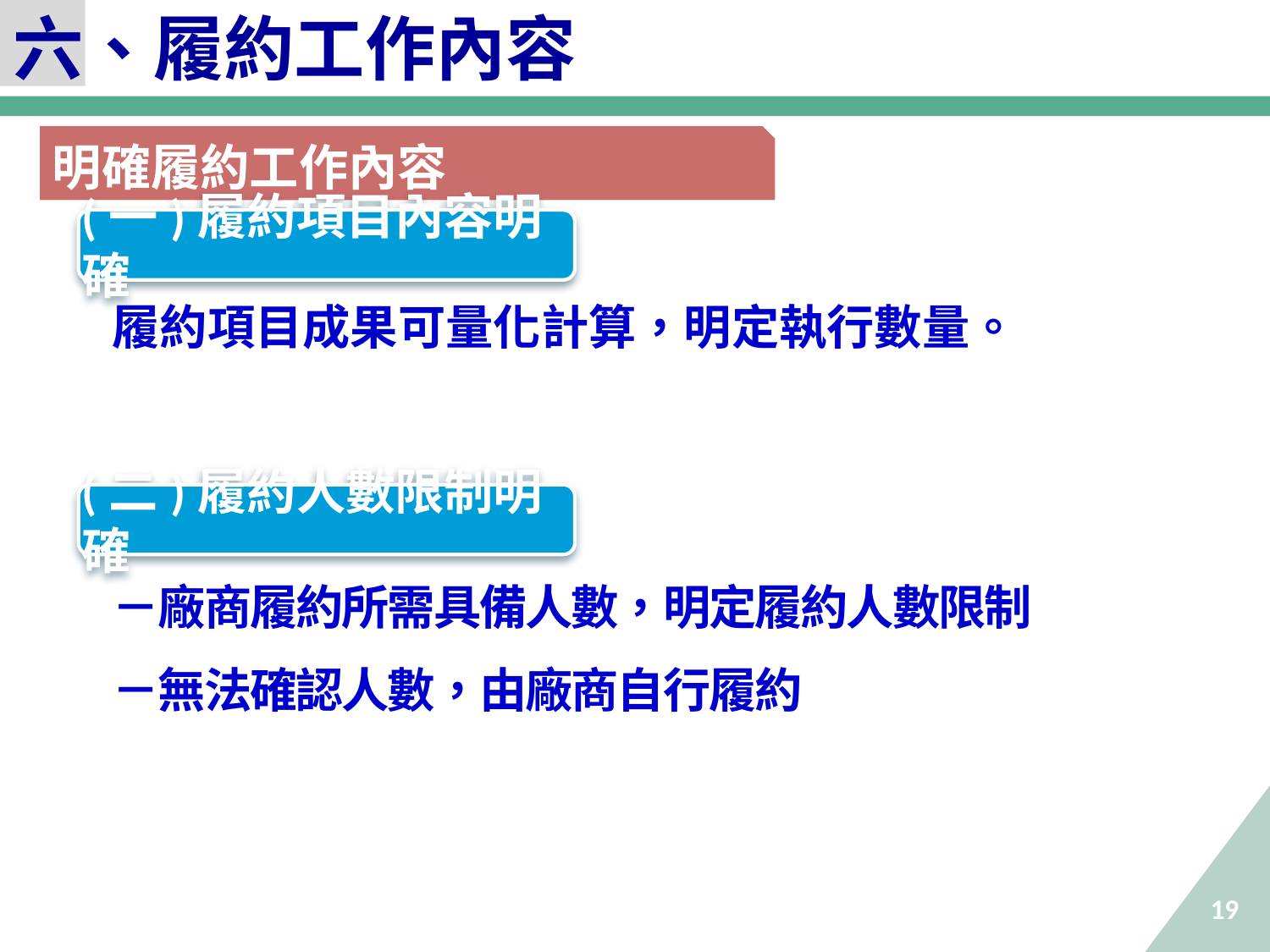

六、履約工作內容

明確履約工作內容
(一)履約項目內容明確

履約項目成果可量化計算，明定執行數量。

－廠商履約所需具備人數，明定履約人數限制
－無法確認人數，由廠商自行履約

(二)履約人數限制明確

19